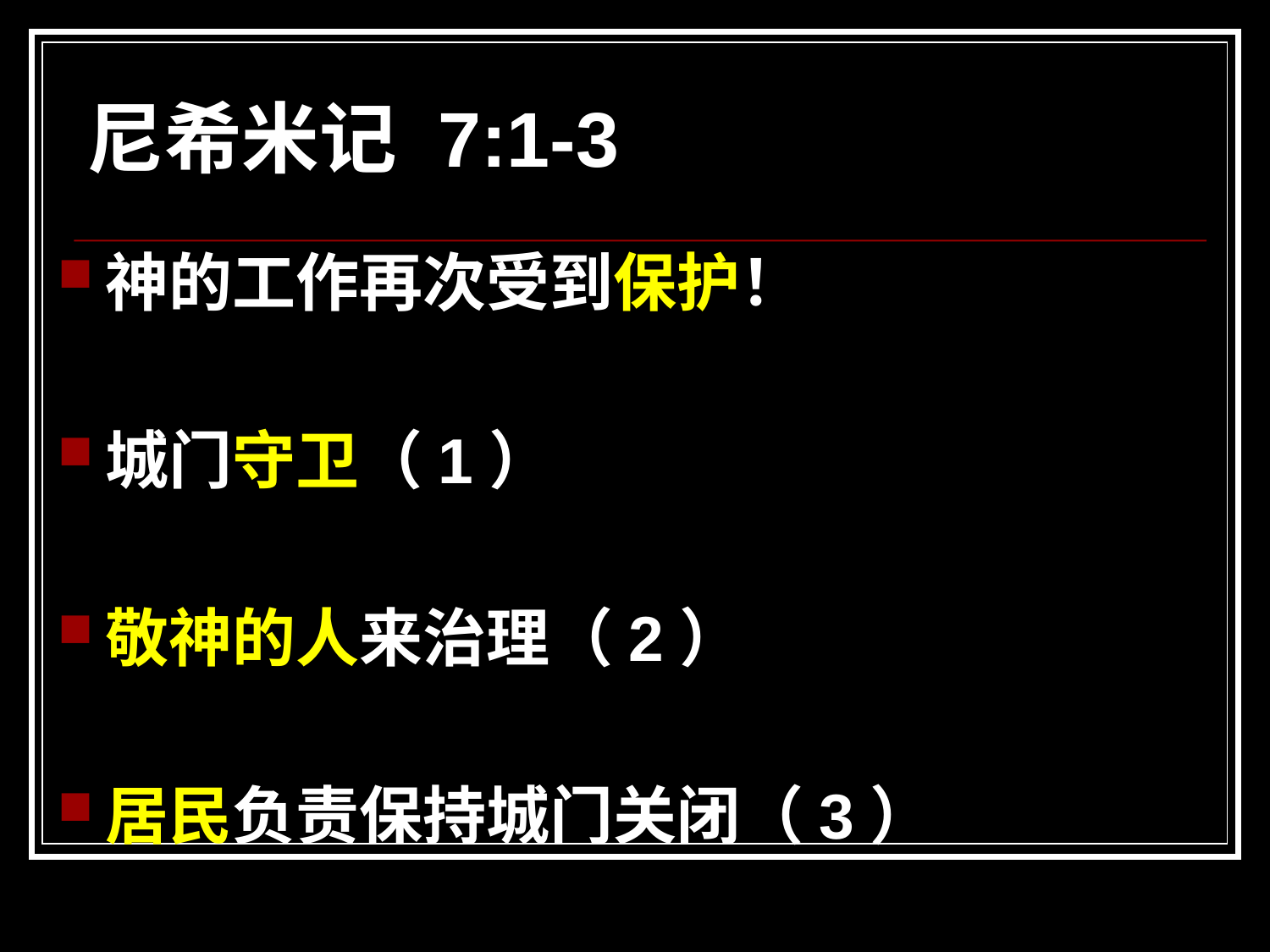

# 尼希米记 7:1-3
神的工作再次受到保护！

城门守卫（1）

敬神的人来治理（2）

居民负责保持城门关闭（3）